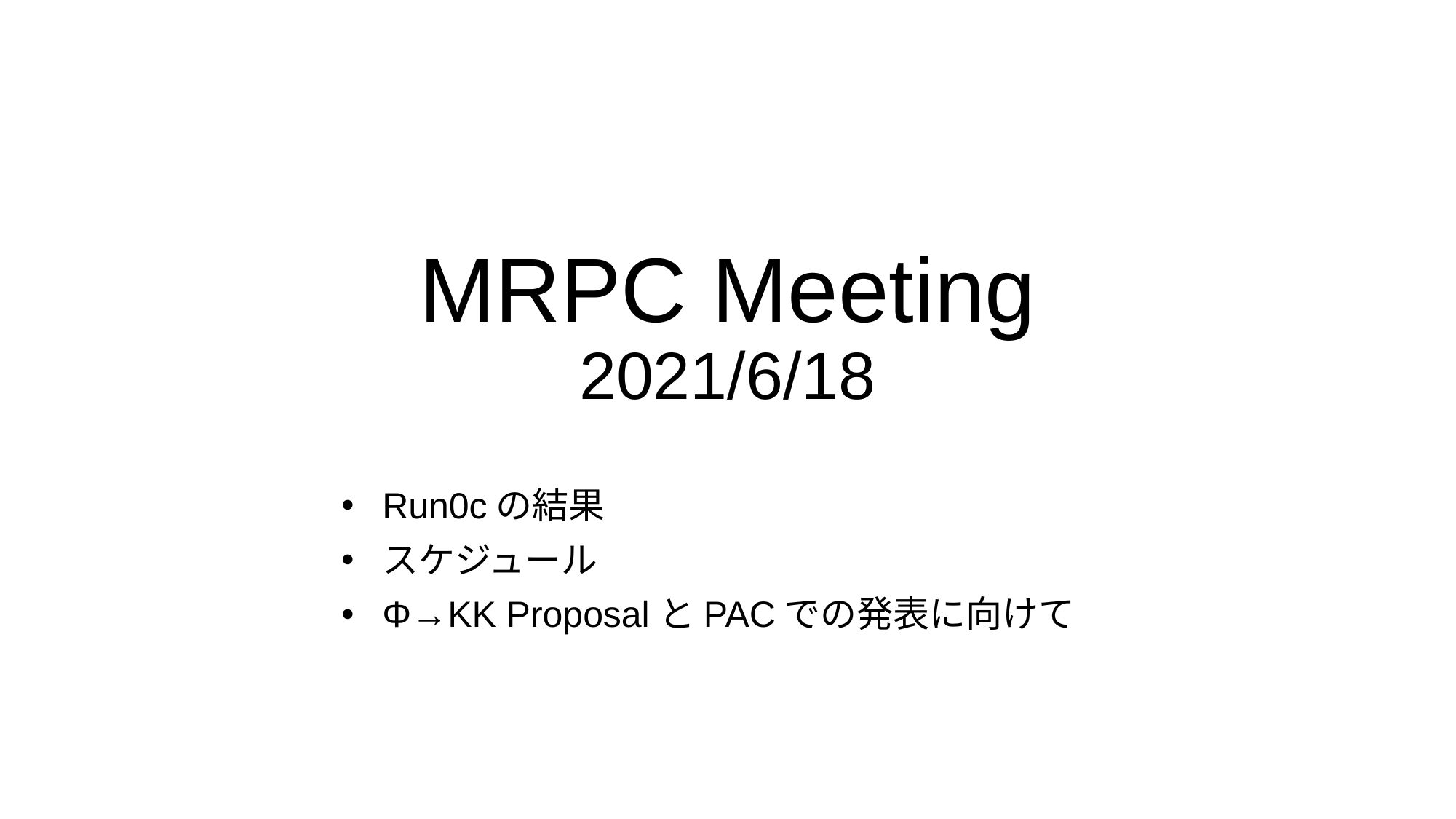

# MRPC Meeting 2021/6/18
Run0cの結果
スケジュール
Φ→KK ProposalとPACでの発表に向けて